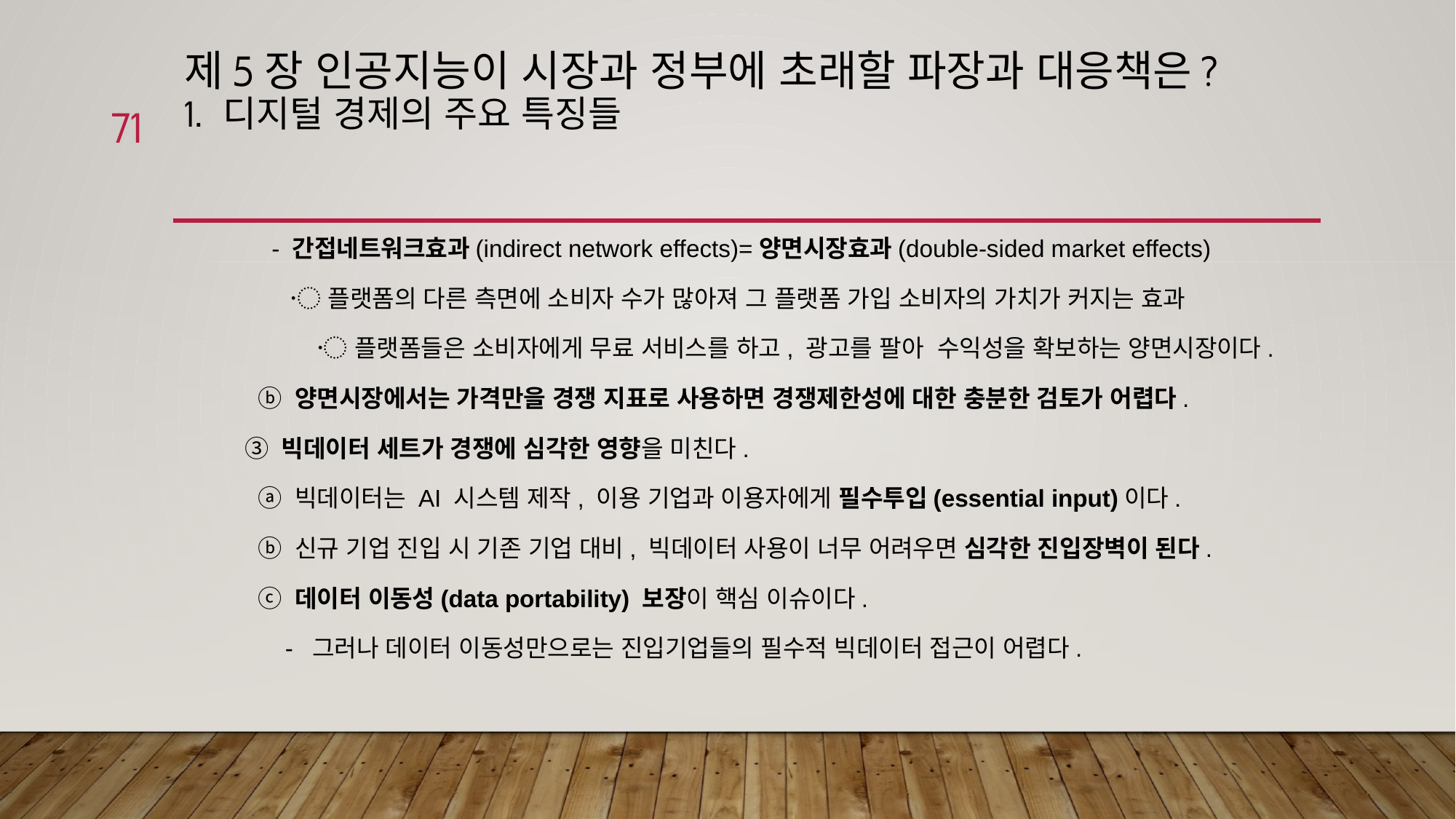

# 제5장 인공지능이 시장과 정부에 초래할 파장과 대응책은? 1. 디지털 경제의 주요 특징들
71

             - 간접네트워크효과(indirect network effects)=양면시장효과(double-sided market effects)
               〮 플랫폼의 다른 측면에 소비자 수가 많아져 그 플랫폼 가입 소비자의 가치가 커지는 효과
                   〮 플랫폼들은 소비자에게 무료 서비스를 하고, 광고를 팔아  수익성을 확보하는 양면시장이다.
           ⓑ 양면시장에서는 가격만을 경쟁 지표로 사용하면 경쟁제한성에 대한 충분한 검토가 어렵다.
         ③ 빅데이터 세트가 경쟁에 심각한 영향을 미친다.
           ⓐ 빅데이터는 AI 시스템 제작, 이용 기업과 이용자에게 필수투입(essential input)이다.
           ⓑ 신규 기업 진입 시 기존 기업 대비, 빅데이터 사용이 너무 어려우면 심각한 진입장벽이 된다.
           ⓒ 데이터 이동성(data portability) 보장이 핵심 이슈이다.
               -  그러나 데이터 이동성만으로는 진입기업들의 필수적 빅데이터 접근이 어렵다.